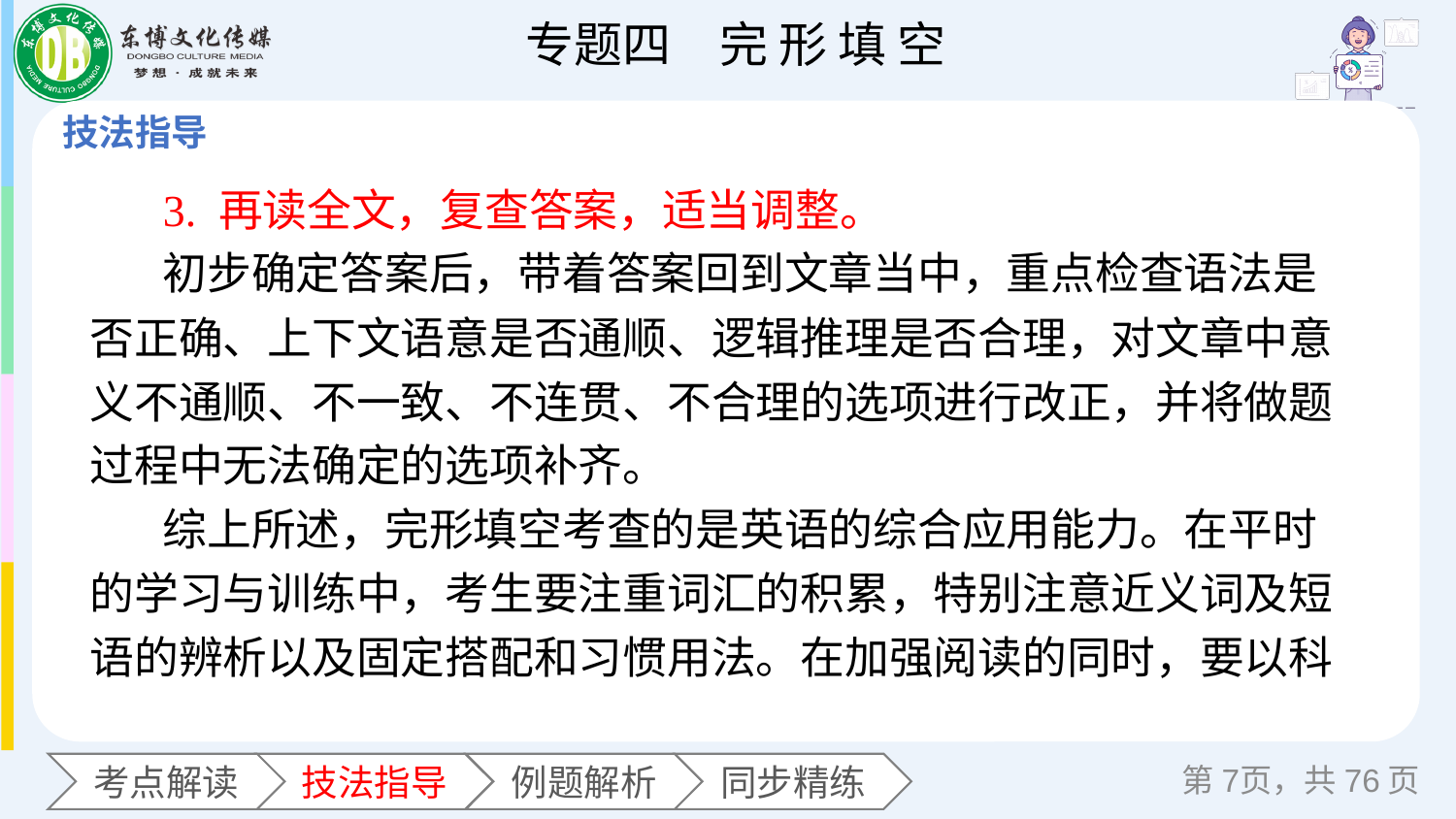

3. 再读全文，复查答案，适当调整。
初步确定答案后，带着答案回到文章当中，重点检查语法是否正确、上下文语意是否通顺、逻辑推理是否合理，对文章中意义不通顺、不一致、不连贯、不合理的选项进行改正，并将做题过程中无法确定的选项补齐。
综上所述，完形填空考查的是英语的综合应用能力。在平时的学习与训练中，考生要注重词汇的积累，特别注意近义词及短语的辨析以及固定搭配和习惯用法。在加强阅读的同时，要以科
第7页，共76页